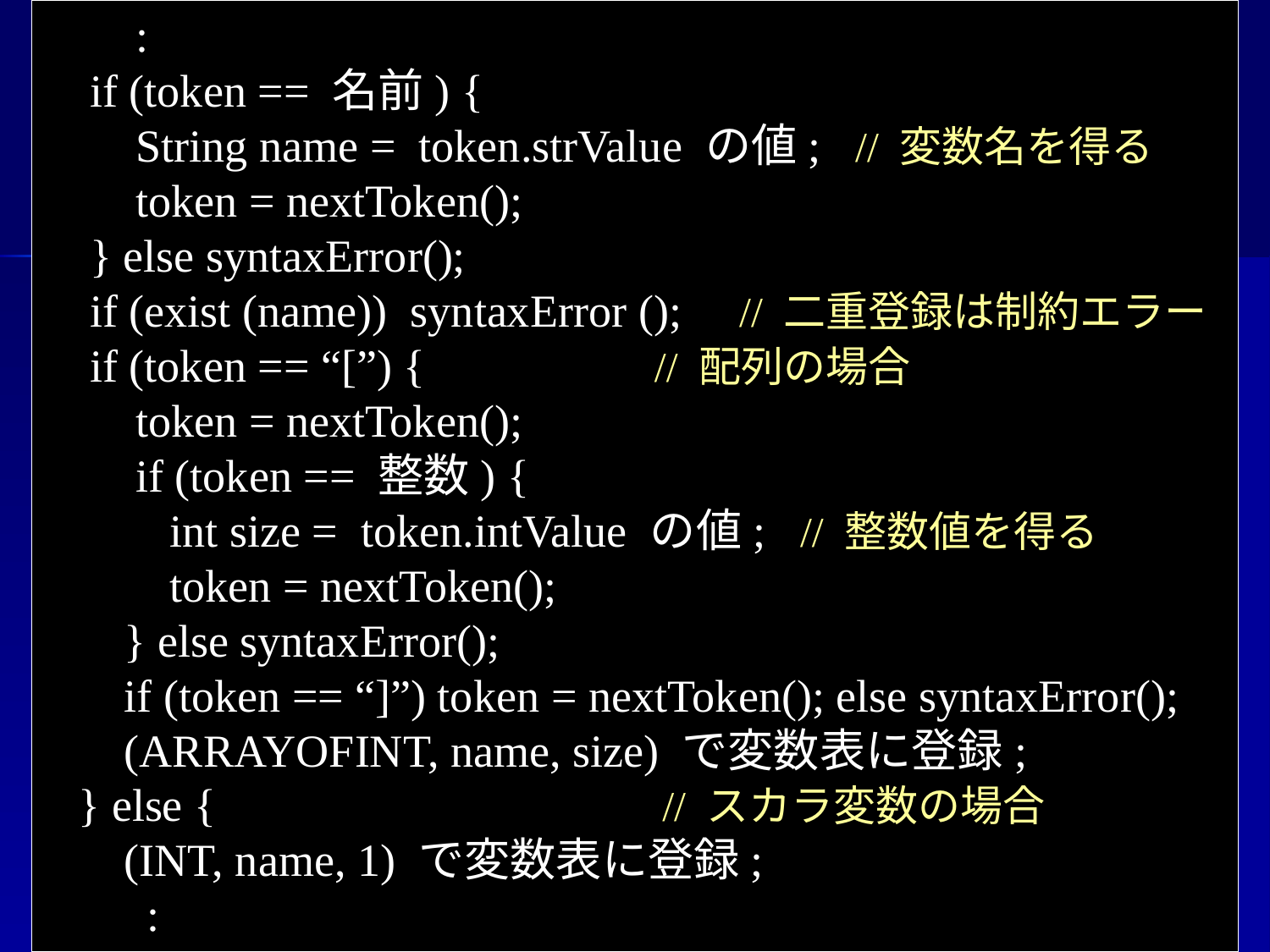

:
    if (token == 名前) {
        String name =  token.strValue の値;   // 変数名を得る
        token = nextToken();
    } else syntaxError();
    if (exist (name))  syntaxError ();     // 二重登録は制約エラー
    if (token == “[”) {                    // 配列の場合
        token = nextToken();
        if (token == 整数) {
           int size =  token.intValue の値;   // 整数値を得る
           token = nextToken();
       } else syntaxError();
       if (token == “]”) token = nextToken(); else syntaxError();
       (ARRAYOFINT, name, size) で変数表に登録;
   } else {                                       // スカラ変数の場合
       (INT, name, 1) で変数表に登録;
         :